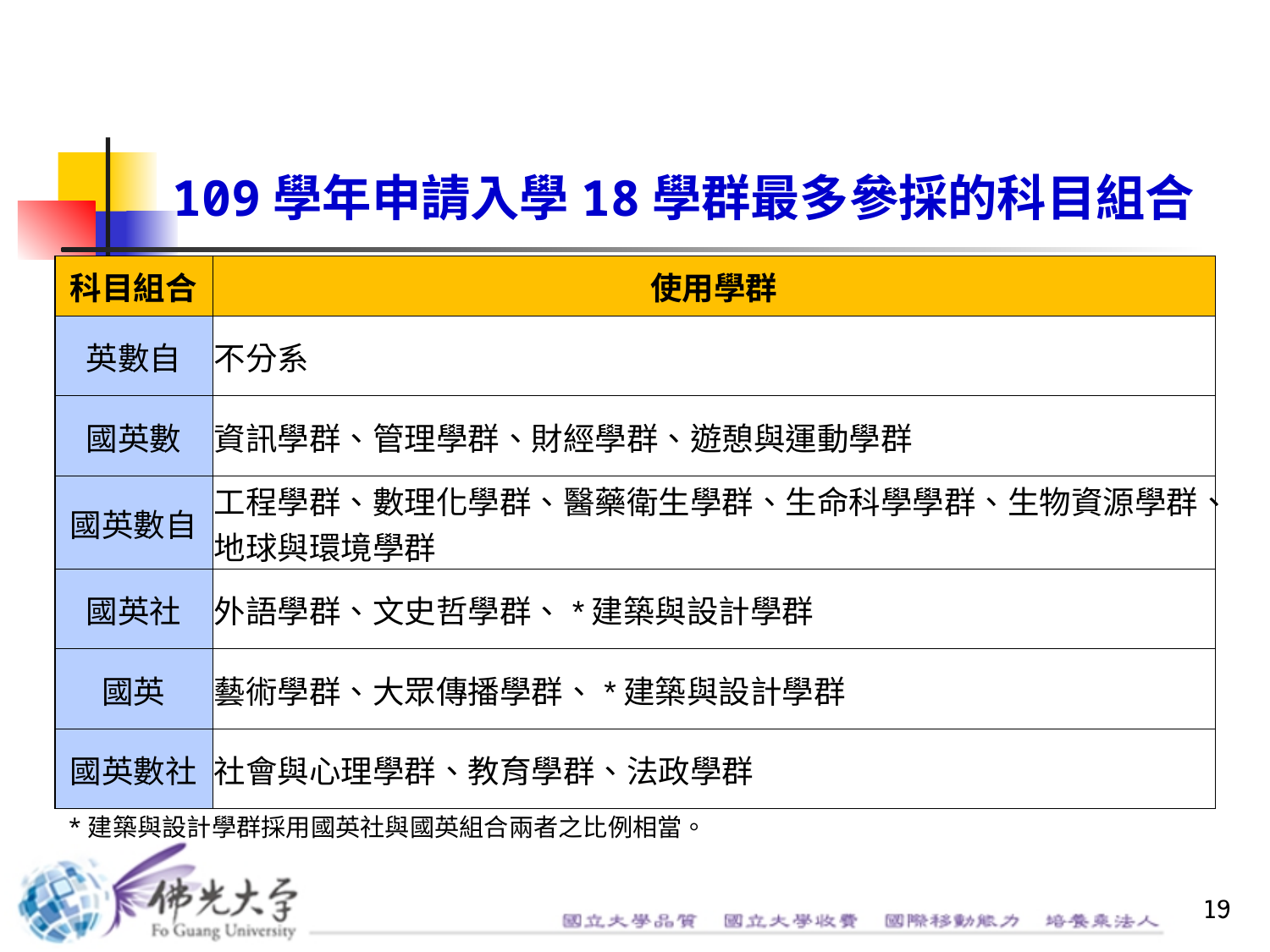

# 109學年申請入學18學群最多參採的科目組合
| 科目組合 | 使用學群 |
| --- | --- |
| 英數自 | 不分系 |
| 國英數 | 資訊學群、管理學群、財經學群、遊憩與運動學群 |
| 國英數自 | 工程學群、數理化學群、醫藥衛生學群、生命科學學群、生物資源學群、地球與環境學群 |
| 國英社 | 外語學群、文史哲學群、\*建築與設計學群 |
| 國英 | 藝術學群、大眾傳播學群、\*建築與設計學群 |
| 國英數社 | 社會與心理學群、教育學群、法政學群 |
*建築與設計學群採用國英社與國英組合兩者之比例相當。
19